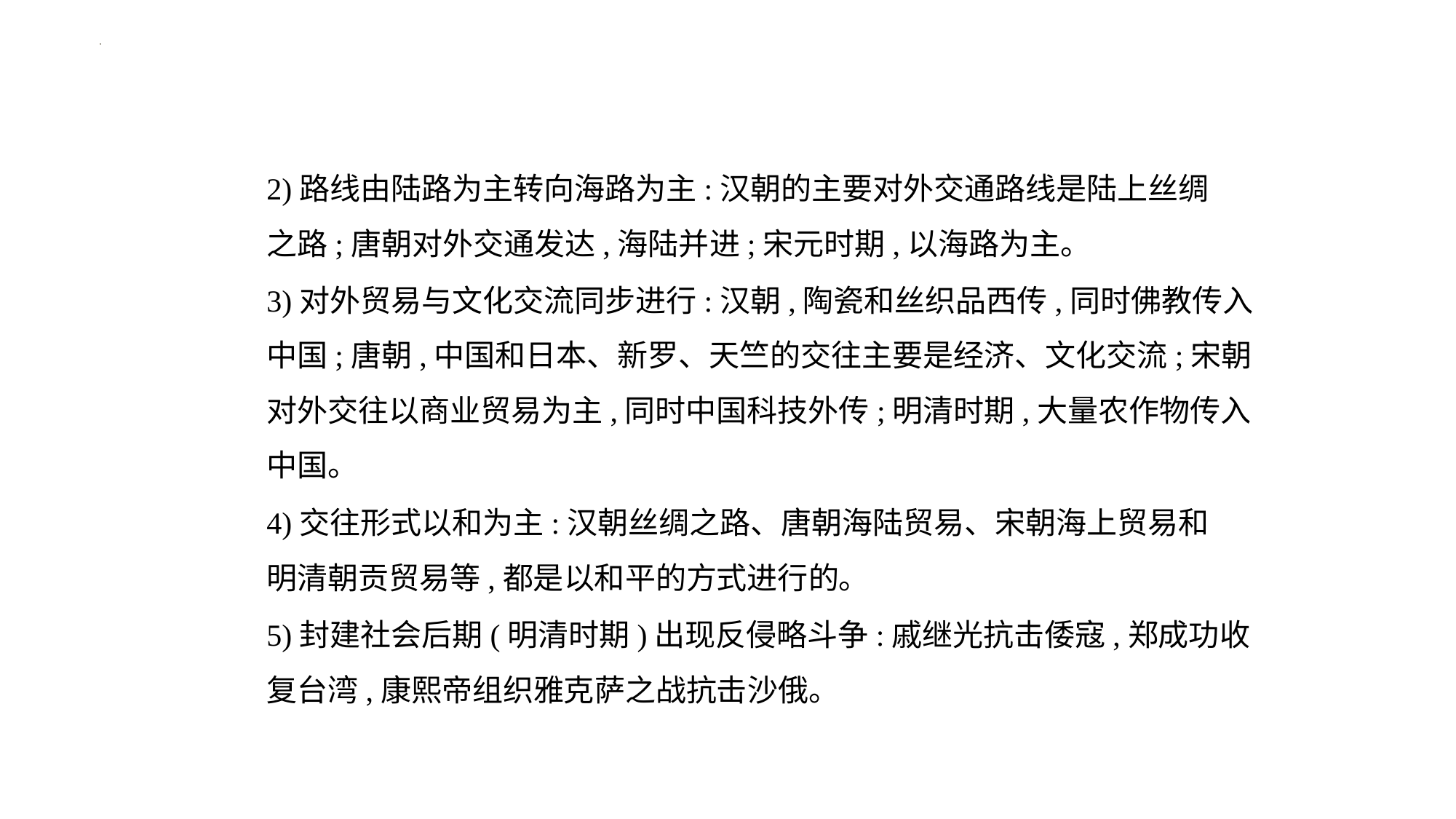

2)路线由陆路为主转向海路为主:汉朝的主要对外交通路线是陆上丝绸
之路;唐朝对外交通发达,海陆并进;宋元时期,以海路为主。
3)对外贸易与文化交流同步进行:汉朝,陶瓷和丝织品西传,同时佛教传入
中国;唐朝,中国和日本、新罗、天竺的交往主要是经济、文化交流;宋朝
对外交往以商业贸易为主,同时中国科技外传;明清时期,大量农作物传入
中国。
4)交往形式以和为主:汉朝丝绸之路、唐朝海陆贸易、宋朝海上贸易和
明清朝贡贸易等,都是以和平的方式进行的。
5)封建社会后期(明清时期)出现反侵略斗争:戚继光抗击倭寇,郑成功收
复台湾,康熙帝组织雅克萨之战抗击沙俄。